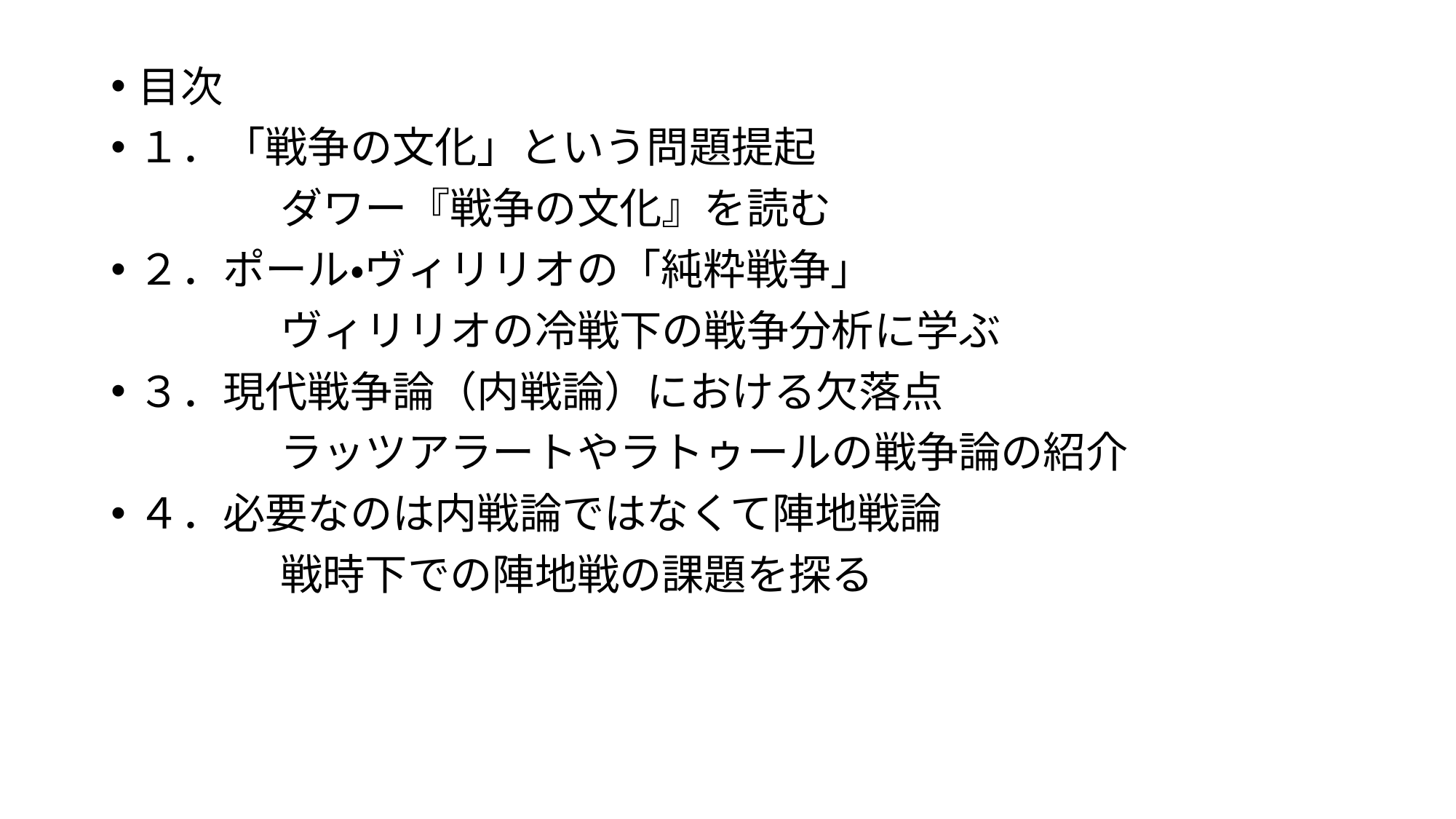

#
目次
１．「戦争の文化」という問題提起
　　　　ダワー『戦争の文化』を読む
２．ポール・ヴィリリオの「純粋戦争」
　　　　ヴィリリオの冷戦下の戦争分析に学ぶ
３．現代戦争論（内戦論）における欠落点
　　　　ラッツアラートやラトゥールの戦争論の紹介
４．必要なのは内戦論ではなくて陣地戦論
　　　　戦時下での陣地戦の課題を探る